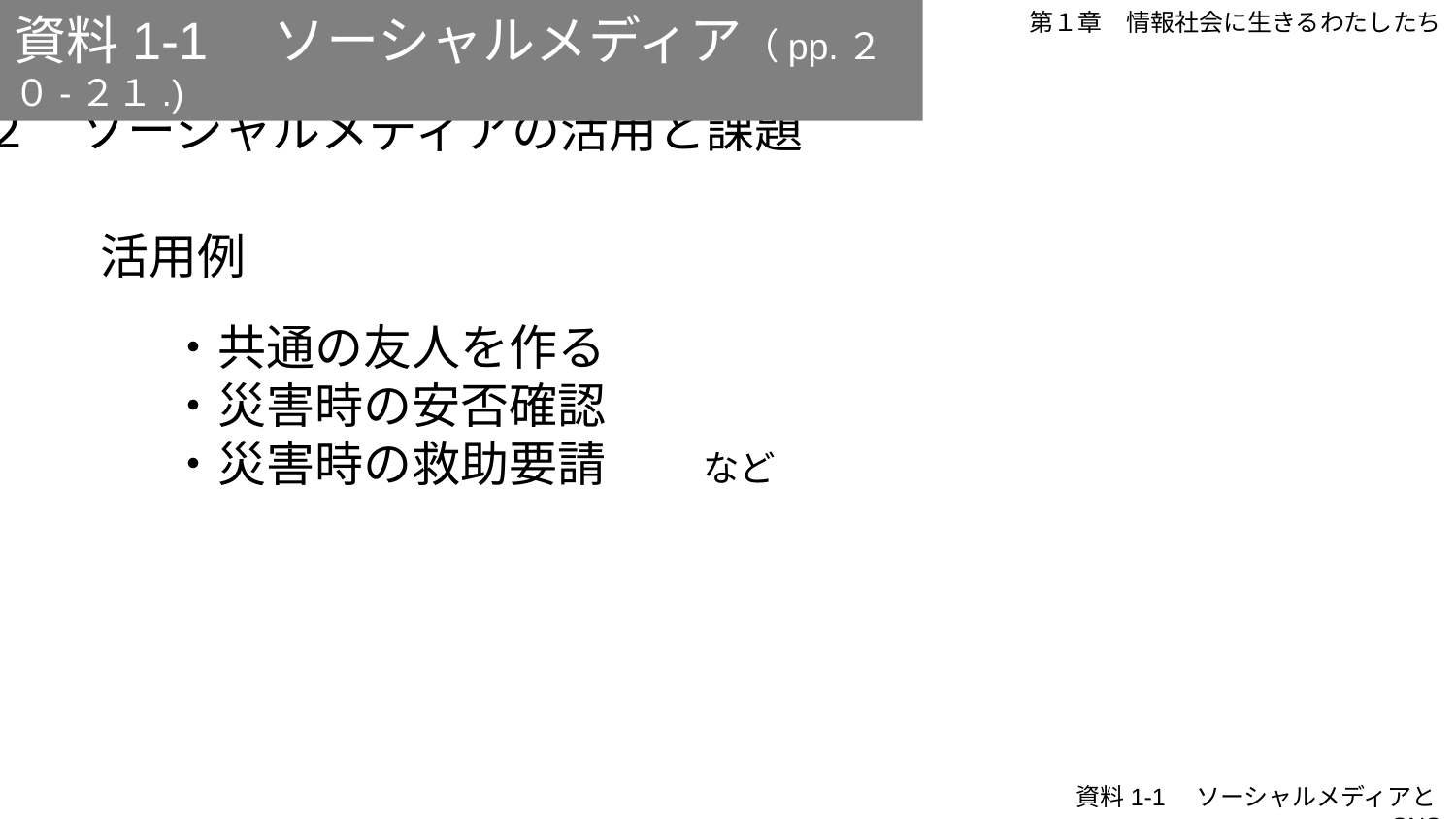

資料1-1　ソーシャルメディア（pp.２０-２１.)
第１章　情報社会に生きるわたしたち
２　ソーシャルメディアの活用と課題
活用例
・共通の友人を作る
・災害時の安否確認
・災害時の救助要請　　など
資料1-1　ソーシャルメディアとSNS